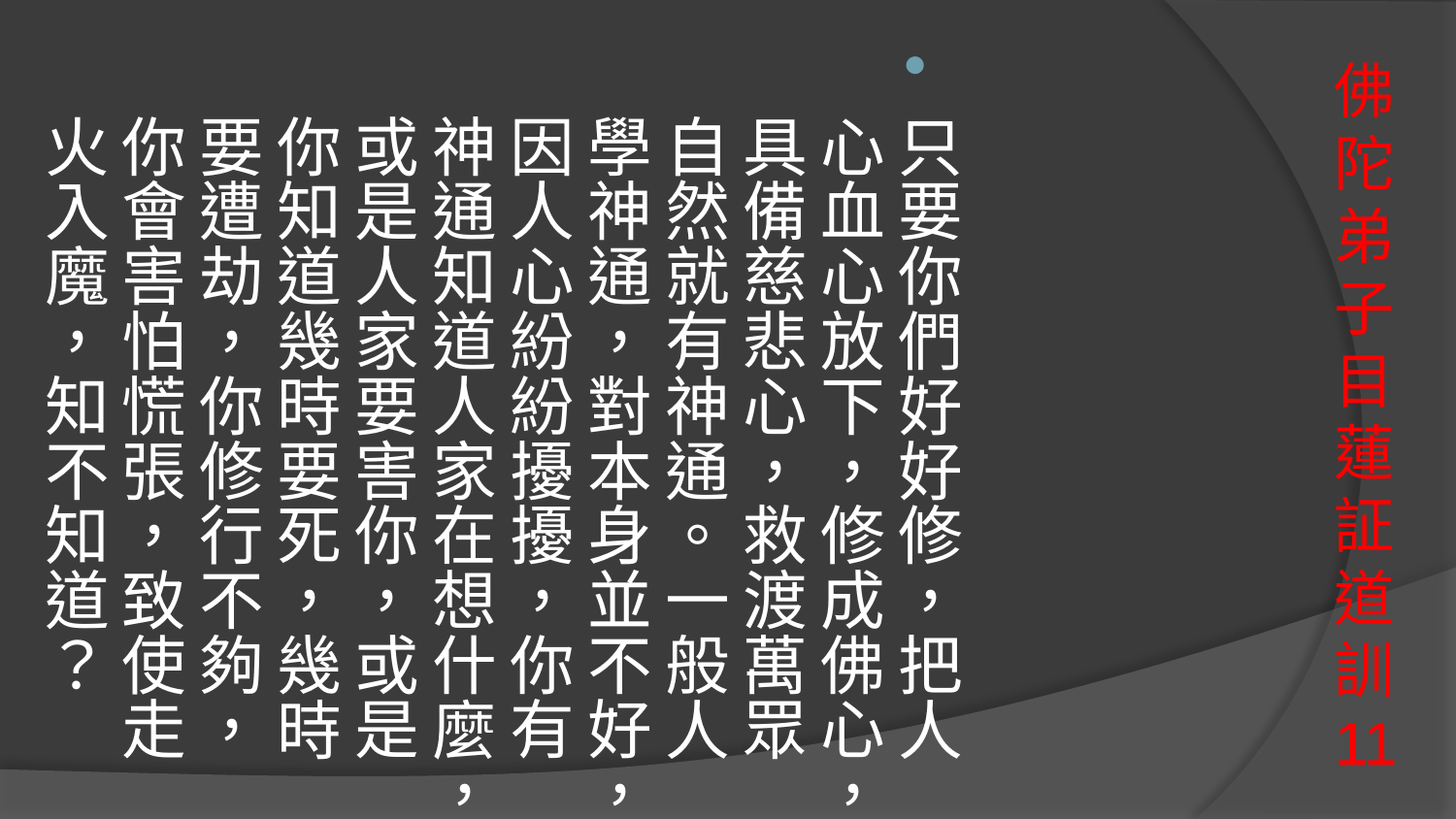

只要你們好好修，把人心血心放下，修成佛心，具備慈悲心，救渡萬眾自然就有神通。一般人學神通，對本身並不好，因人心紛紛擾擾，你有神通知道人家在想什麼，或是人家要害你，或是你知道幾時要死，幾時要遭劫，你修行不夠，你會害怕慌張，致使走火入魔，知不知道？
# 佛陀弟子目蓮証道訓11